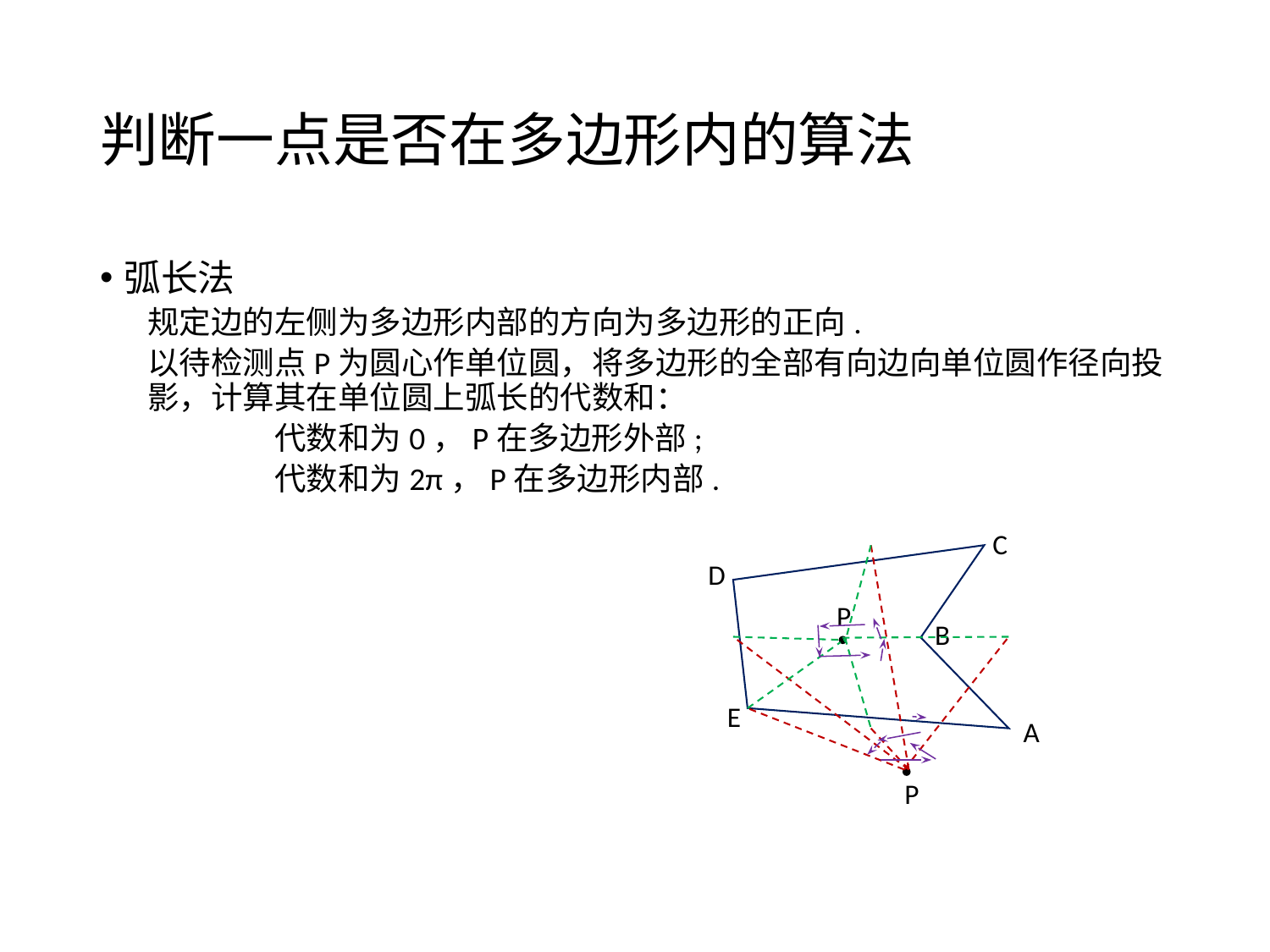

# 判断一点是否在多边形内的算法
弧长法
规定边的左侧为多边形内部的方向为多边形的正向.
以待检测点P为圆心作单位圆，将多边形的全部有向边向单位圆作径向投影，计算其在单位圆上弧长的代数和：
	代数和为0，P在多边形外部;
	代数和为2π，P在多边形内部.
C

D
B
E
A
P

P